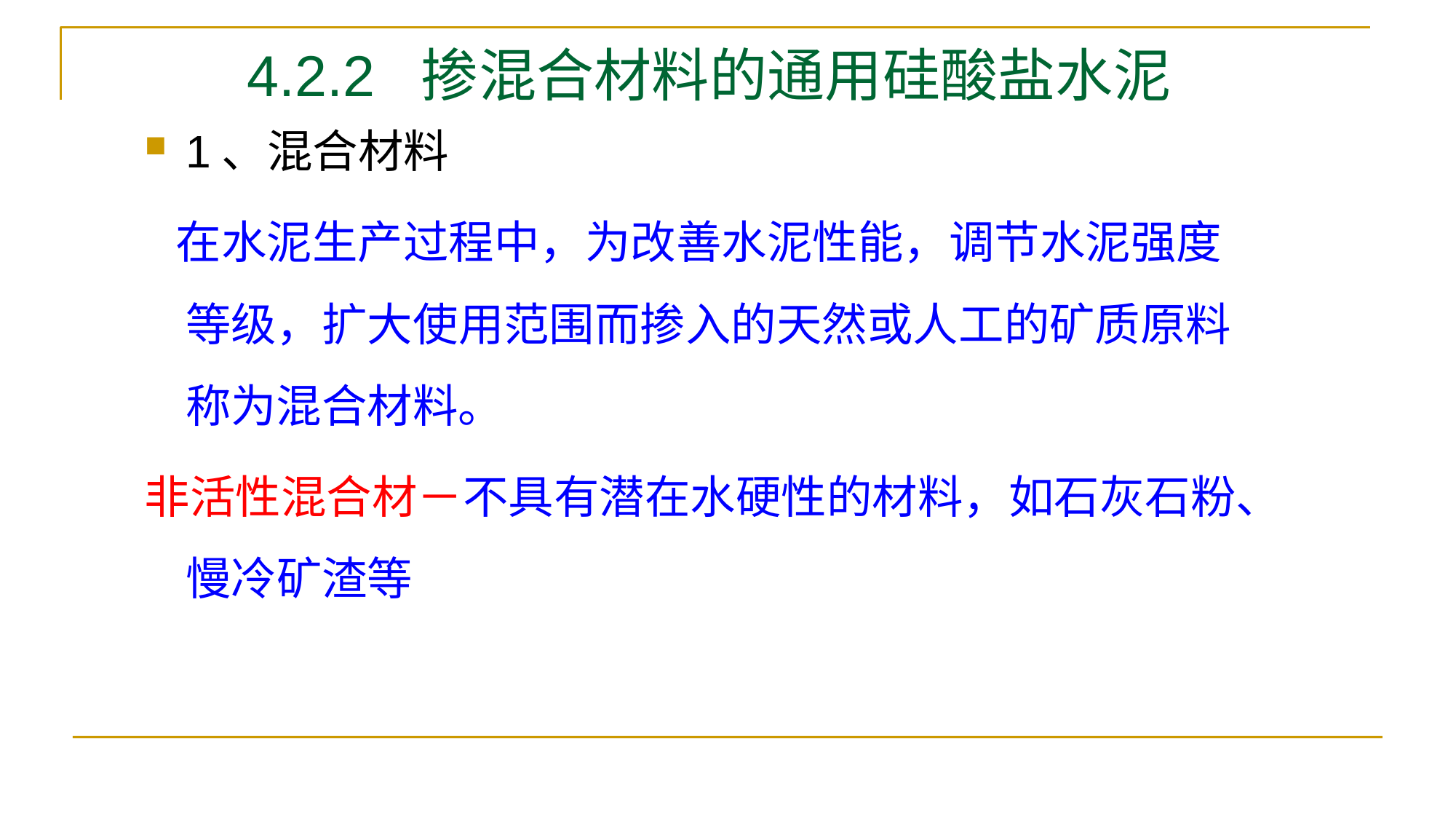

# 4.2.2  掺混合材料的通用硅酸盐水泥
1、混合材料
  在水泥生产过程中，为改善水泥性能，调节水泥强度等级，扩大使用范围而掺入的天然或人工的矿质原料称为混合材料。
非活性混合材－不具有潜在水硬性的材料，如石灰石粉、慢冷矿渣等